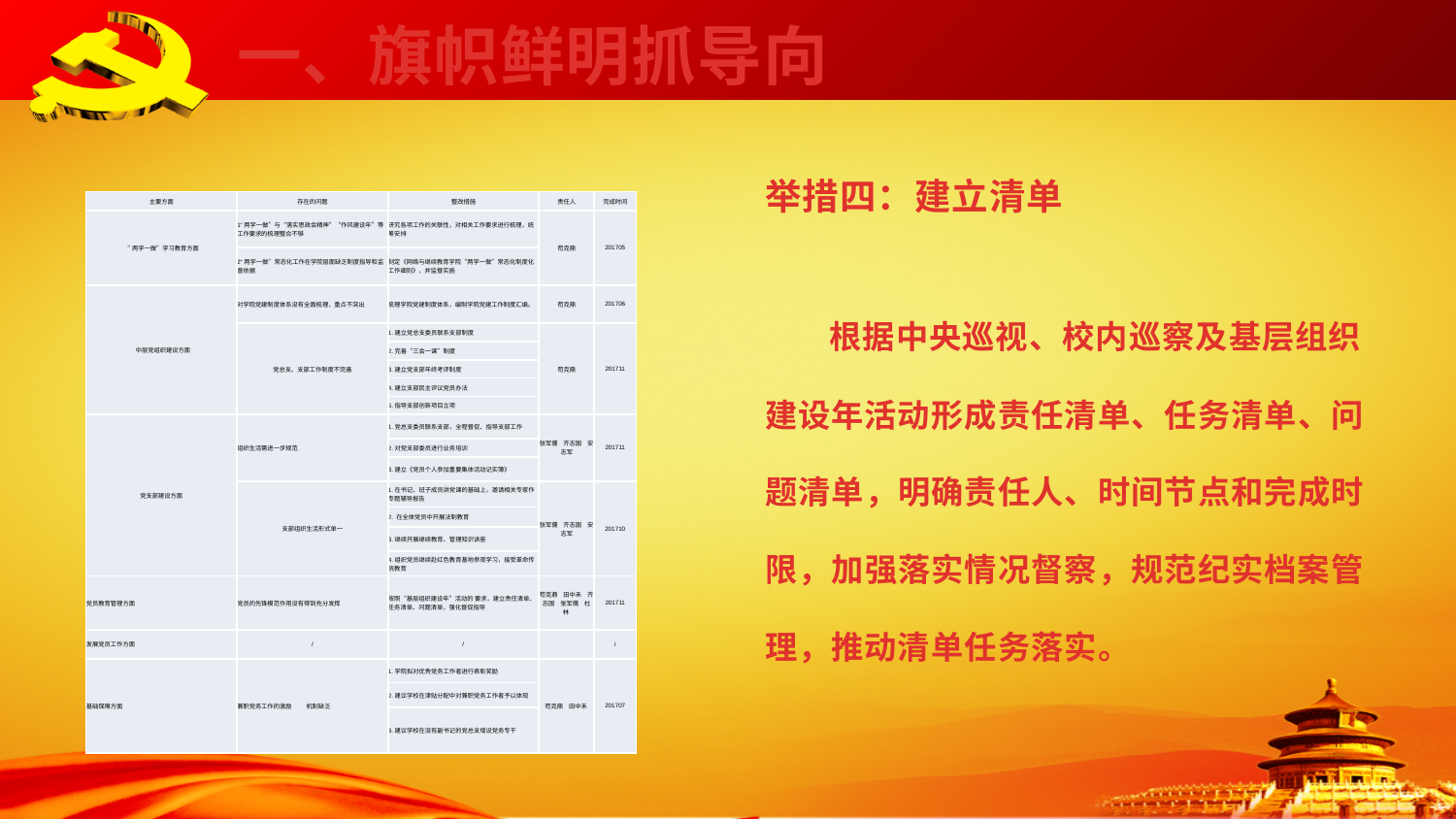

一、旗帜鲜明抓导向
| 主要方面 | 存在的问题 | 整改措施 | 责任人 | 完成时间 |
| --- | --- | --- | --- | --- |
| “两学一做”学习教育方面 | 1“两学一做”与“落实思政会精神”“作风建设年”等工作要求的梳理整合不够 | 研究各项工作的关联性，对相关工作要求进行梳理，统筹安排 | 苟克鼎 | 201705 |
|  | 2“两学一做”常态化工作在学院层面缺乏制度指导和监督依据 | 制定《网络与继续教育学院“两学一做”常态化制度化工作细则》，并监督实施 |  |  |
| 中层党组织建设方面 | 对学院党建制度体系没有全面梳理，重点不突出 | 梳理学院党建制度体系，编制学院党建工作制度汇编。 | 苟克鼎 | 201706 |
|  | 党总支、支部工作制度不完善 | 1.建立党总支委员联系支部制度 | 苟克鼎 | 201711 |
|  |  | 2.完善“三会一课”制度 |  |  |
|  |  | 3.建立党支部年终考评制度 |  |  |
|  |  | 4.建立支部民主评议党员办法 |  |  |
|  |  | 5.指导支部创新项目立项 |  |  |
| 党支部建设方面 | 组织生活需进一步规范 | 1.党总支委员联系支部，全程督促、指导支部工作 | 张军儒 齐志国 安志军 | 201711 |
|  |  | 2.对党支部委员进行业务培训 |  |  |
|  |  | 3.建立《党员个人参加重要集体活动记实簿》 |  |  |
|  | 支部组织生活形式单一 | 1.在书记、班子成员讲党课的基础上，邀请相关专家作专题辅导报告 | 张军儒 齐志国 安志军 | 201710 |
|  |  | 2. 在全体党员中开展法制教育 |  |  |
|  |  | 3.继续开展继续教育、管理知识讲座 |  |  |
|  |  | 4.组织党员继续赴红色教育基地参观学习，接受革命传统教育 |  |  |
| 党员教育管理方面 | 党员的先锋模范作用没有得到充分发挥 | 按照“基层组织建设年”活动的 要求，建立责任清单、任务清单、问题清单，强化督促指导 | 苟克鼎 田中禾 齐志国 张军儒 杜 林 | 201711 |
| 发展党员工作方面 | / | / |  | / |
| 基础保障方面 | 兼职党务工作的激励 机制缺乏 | 1.学院拟对优秀党务工作者进行表彰奖励 | 苟克鼎 田中禾 | 201707 |
|  |  | 2.建议学校在津贴分配中对兼职党务工作者予以体现 |  |  |
|  |  | 3.建议学校在没有副书记的党总支增设党务专干 |  |  |

举措四：建立清单

      根据中央巡视、校内巡察及基层组织建设年活动形成责任清单、任务清单、问题清单，明确责任人、时间节点和完成时限，加强落实情况督察，规范纪实档案管理，推动清单任务落实。